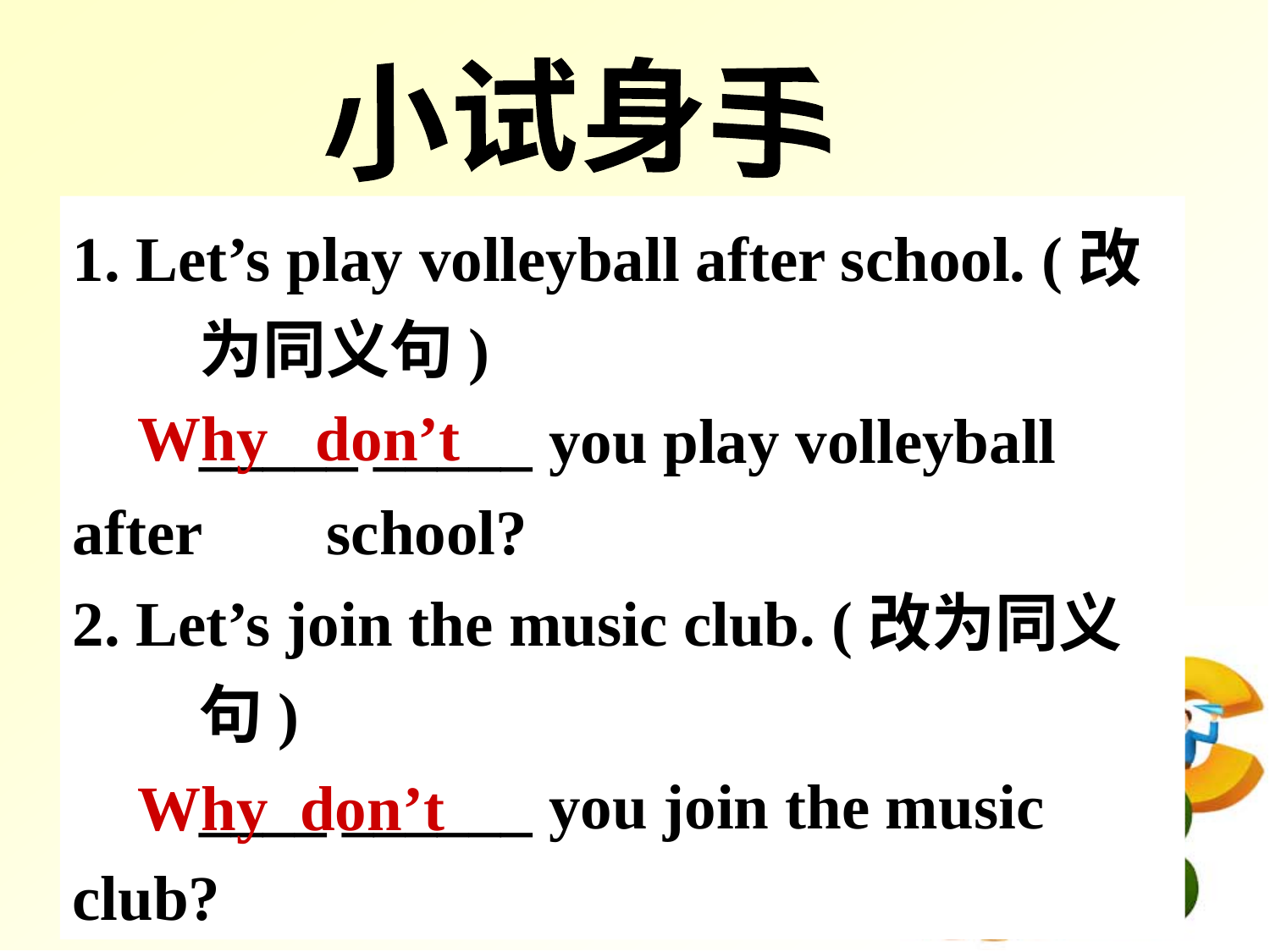

小试身手
1. Let’s play volleyball after school. (改	为同义句)
	_____ _____ you play volleyball after 	school?
2. Let’s join the music club. (改为同义	句)
	____ ______ you join the music club?
Why   don’t
Why  don’t